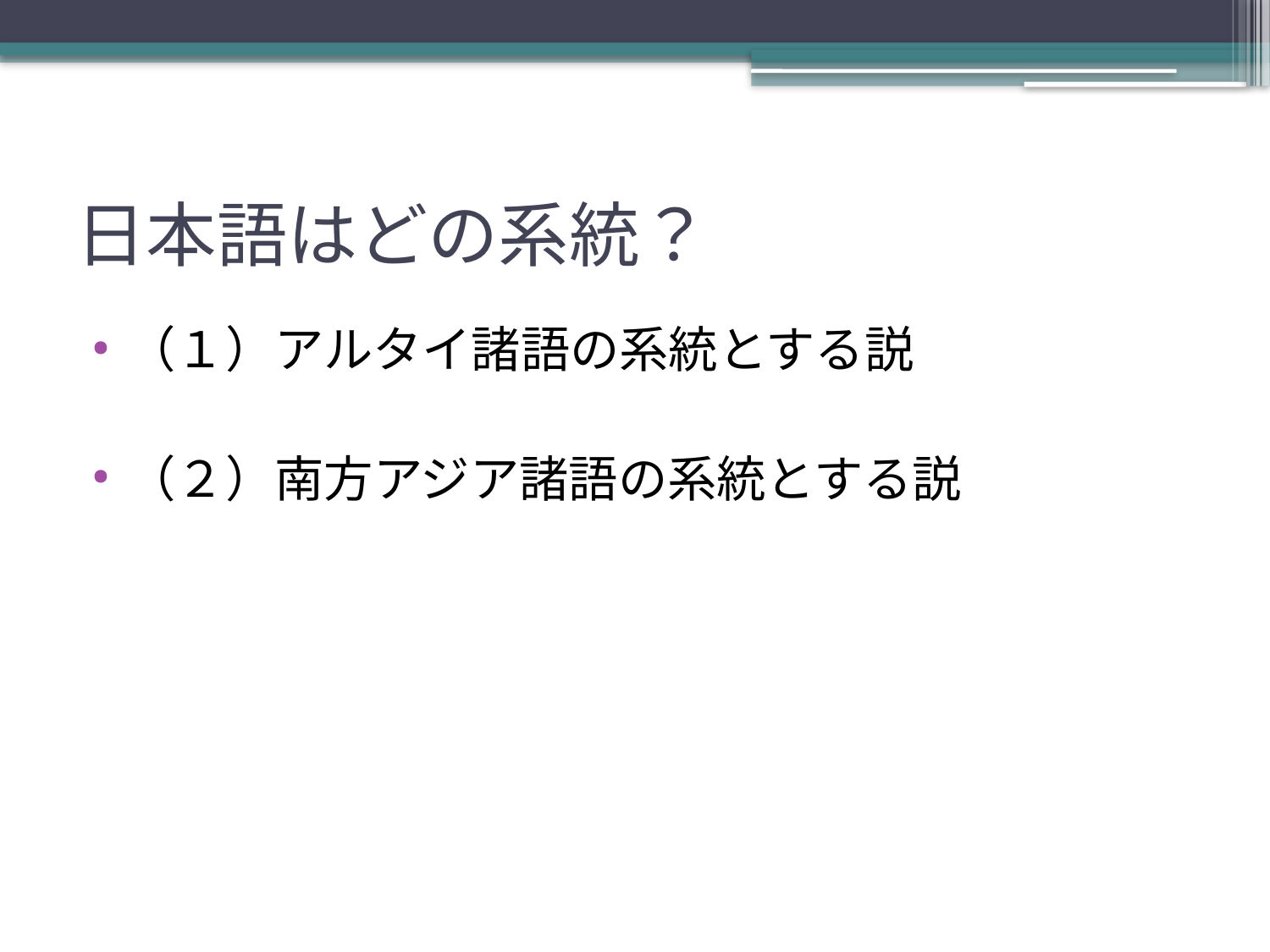

# 日本語はどの系統？
（１）アルタイ諸語の系統とする説

（２）南方アジア諸語の系統とする説